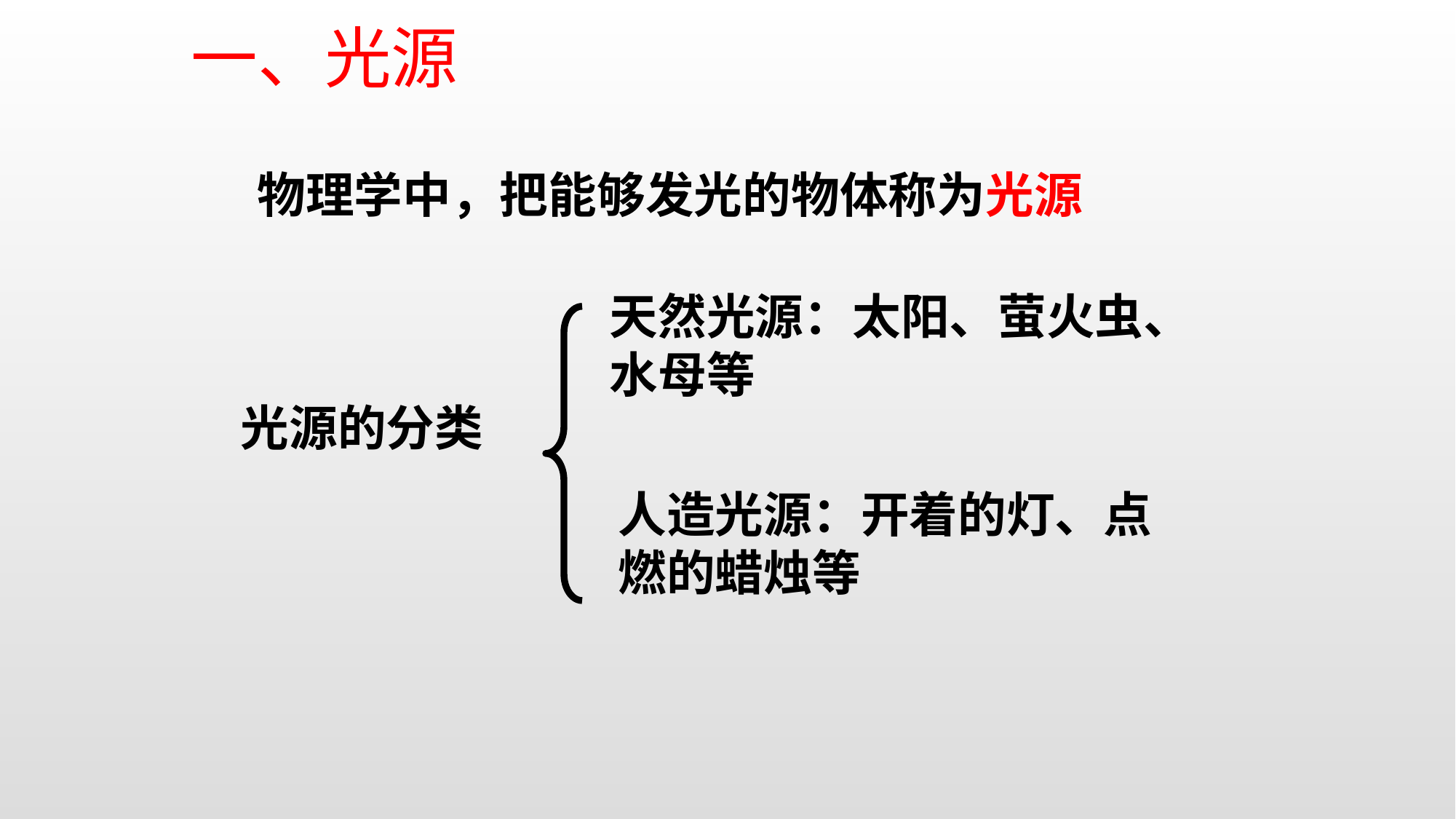

一、光源
物理学中，把能够发光的物体称为光源
天然光源：太阳、萤火虫、水母等

光源的分类
人造光源：开着的灯、点燃的蜡烛等